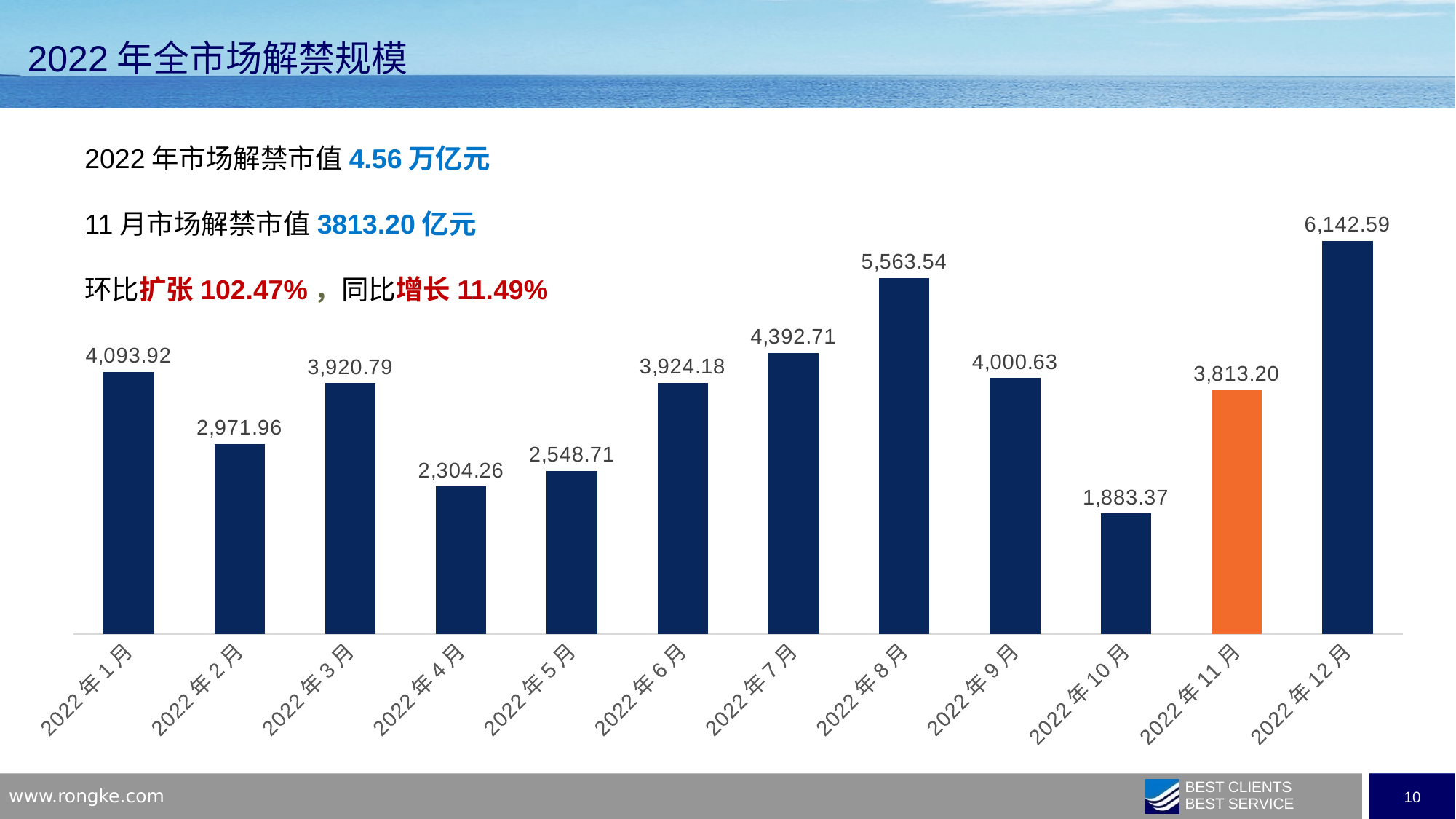

2022年全市场解禁规模
2022年市场解禁市值4.56万亿元
11月市场解禁市值3813.20亿元
环比扩张102.47%，同比增长11.49%

### Chart

| Category | 解禁规模 |
|---|---|
| 44592 | 4093.92123062 |
| 44620 | 2971.9589878259 |
| 44651 | 3920.7887511653 |
| 44681 | 2304.2641508998 |
| 44712 | 2548.7134349108 |
| 44742 | 3924.1782650406 |
| 44773 | 4392.7140313231 |
| 44804 | 5563.5379841115 |
| 44834 | 4000.629288004 |
| 44865 | 1883.3669136698 |
| 44895 | 3813.197097638 |
| 44926 | 6142.5892155481 |